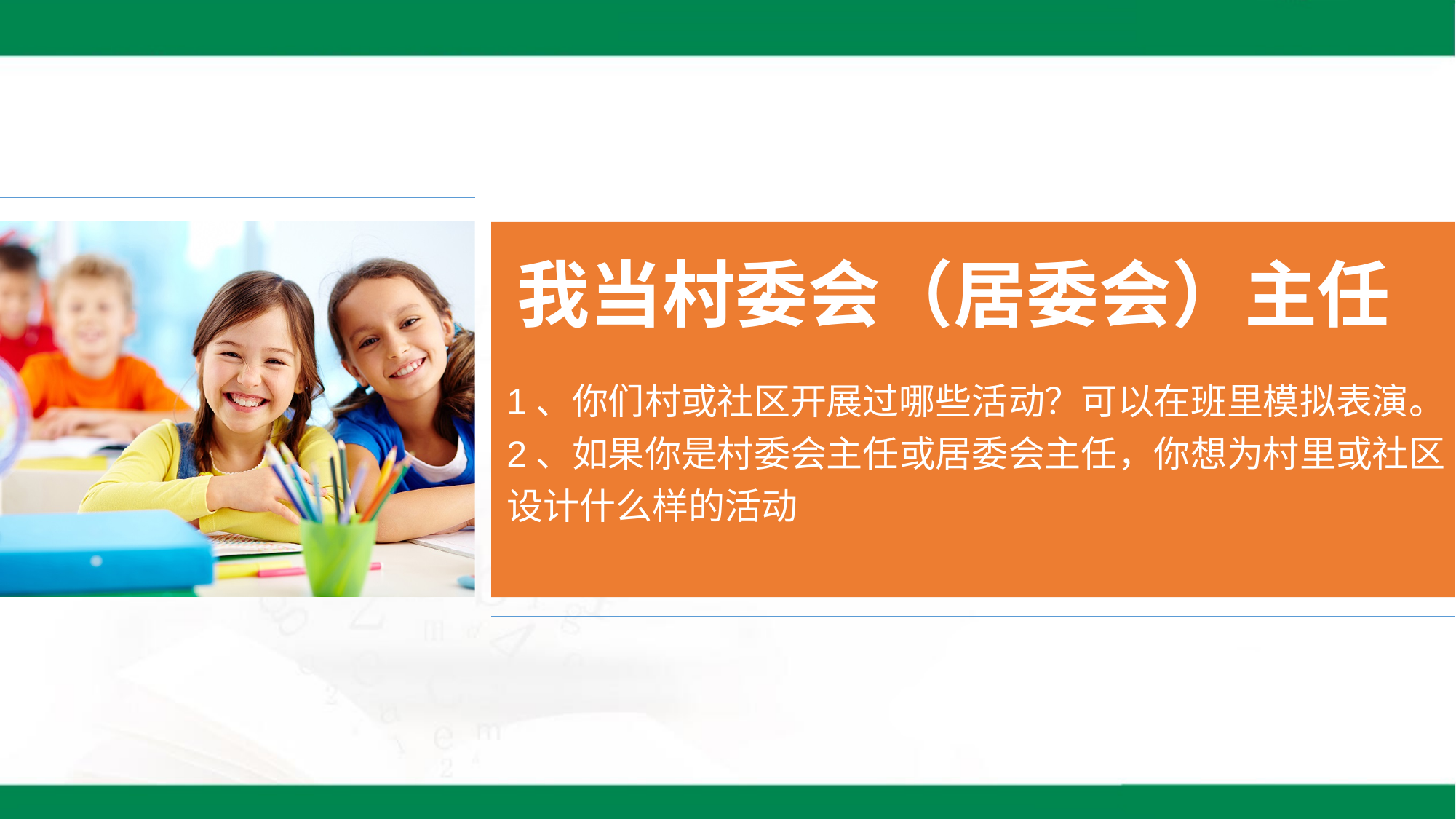

我当村委会（居委会）主任
1、你们村或社区开展过哪些活动？可以在班里模拟表演。
2、如果你是村委会主任或居委会主任，你想为村里或社区设计什么样的活动